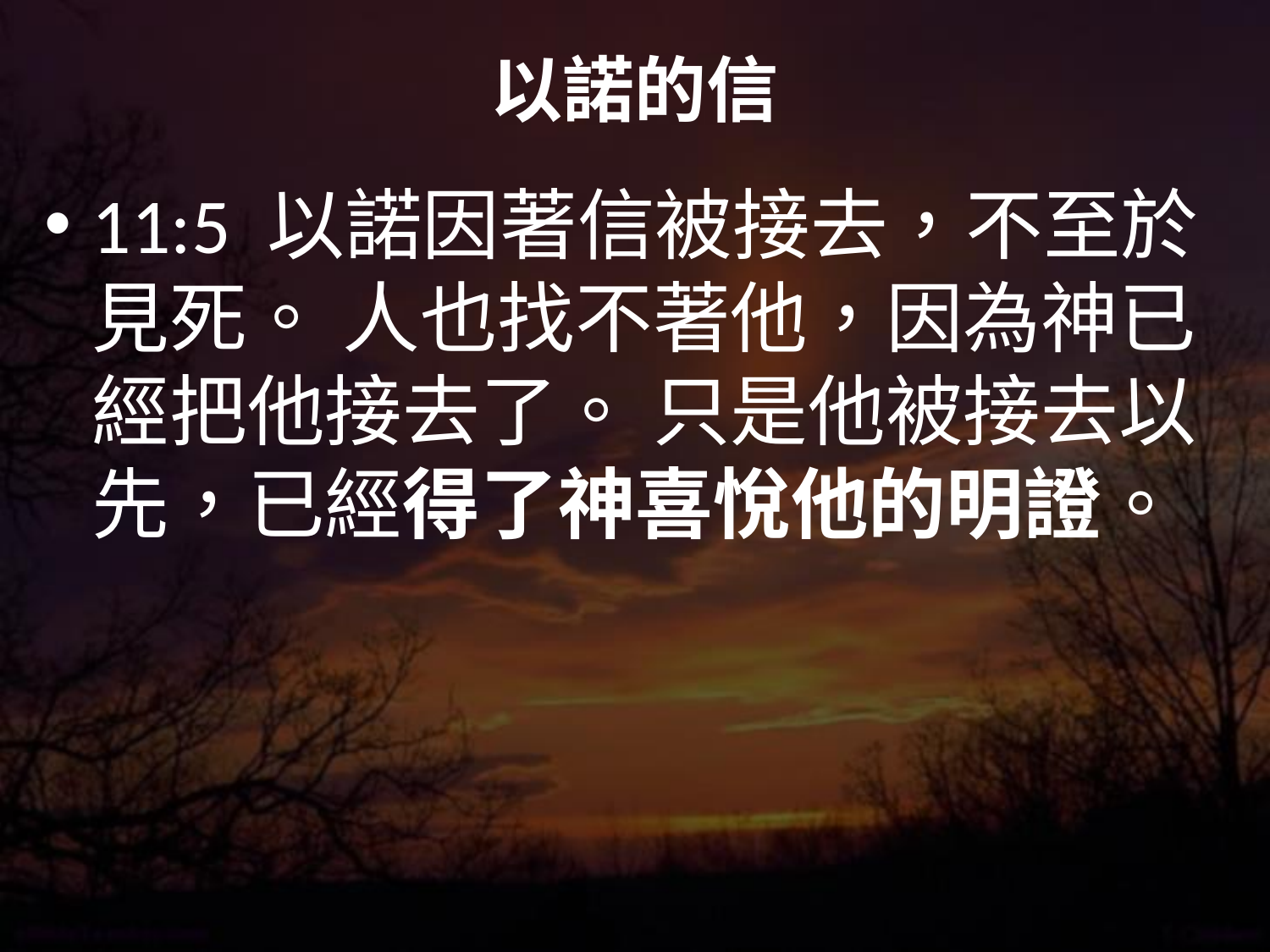

# 以諾的信
11:5 以諾因著信被接去，不至於見死。 人也找不著他，因為神已經把他接去了。 只是他被接去以先，已經得了神喜悅他的明證。